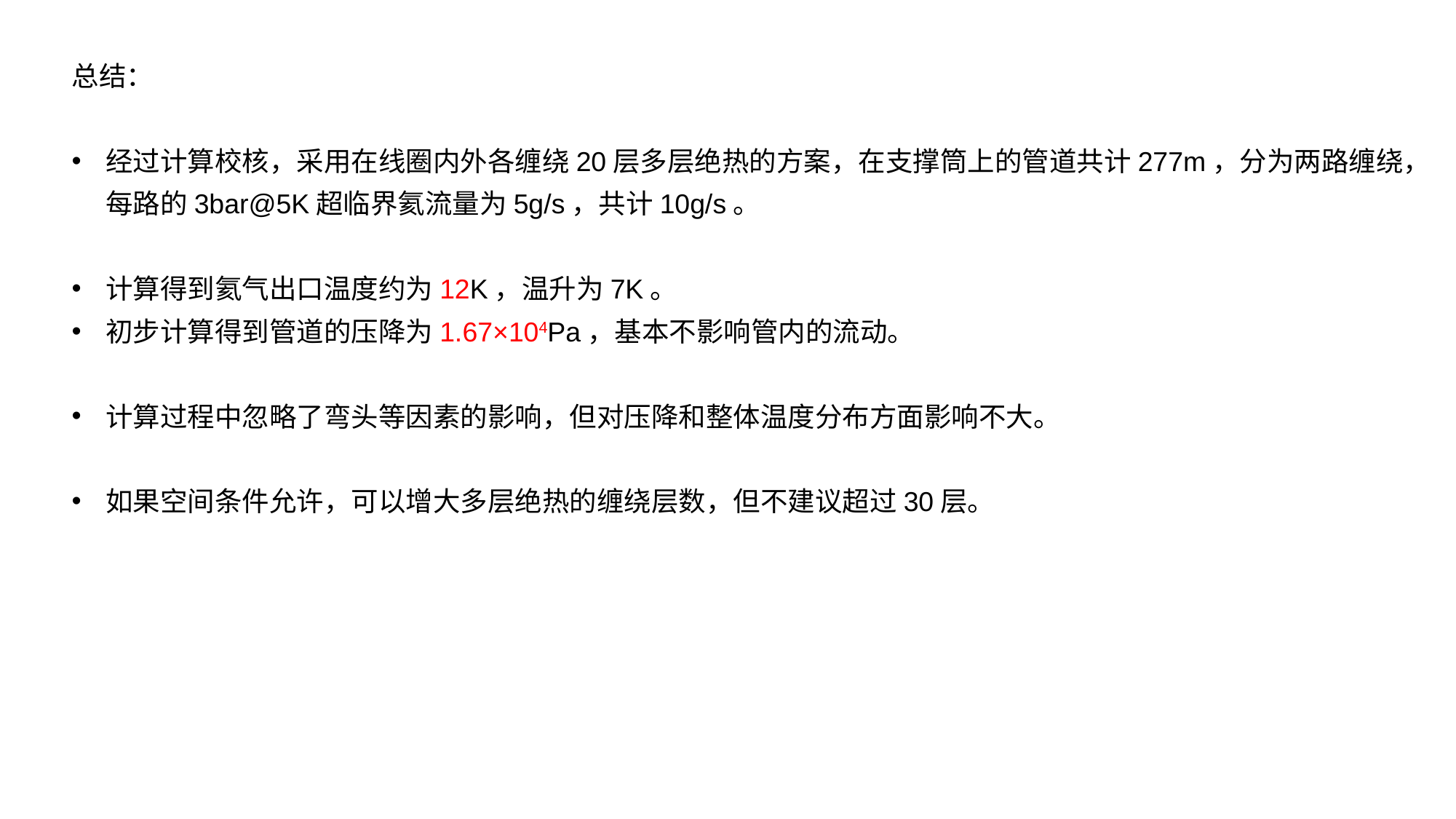

总结：

经过计算校核，采用在线圈内外各缠绕20层多层绝热的方案，在支撑筒上的管道共计277m，分为两路缠绕，每路的3bar@5K超临界氦流量为5g/s，共计10g/s。

计算得到氦气出口温度约为12K，温升为7K。
初步计算得到管道的压降为1.67×104Pa，基本不影响管内的流动。

计算过程中忽略了弯头等因素的影响，但对压降和整体温度分布方面影响不大。

如果空间条件允许，可以增大多层绝热的缠绕层数，但不建议超过30层。